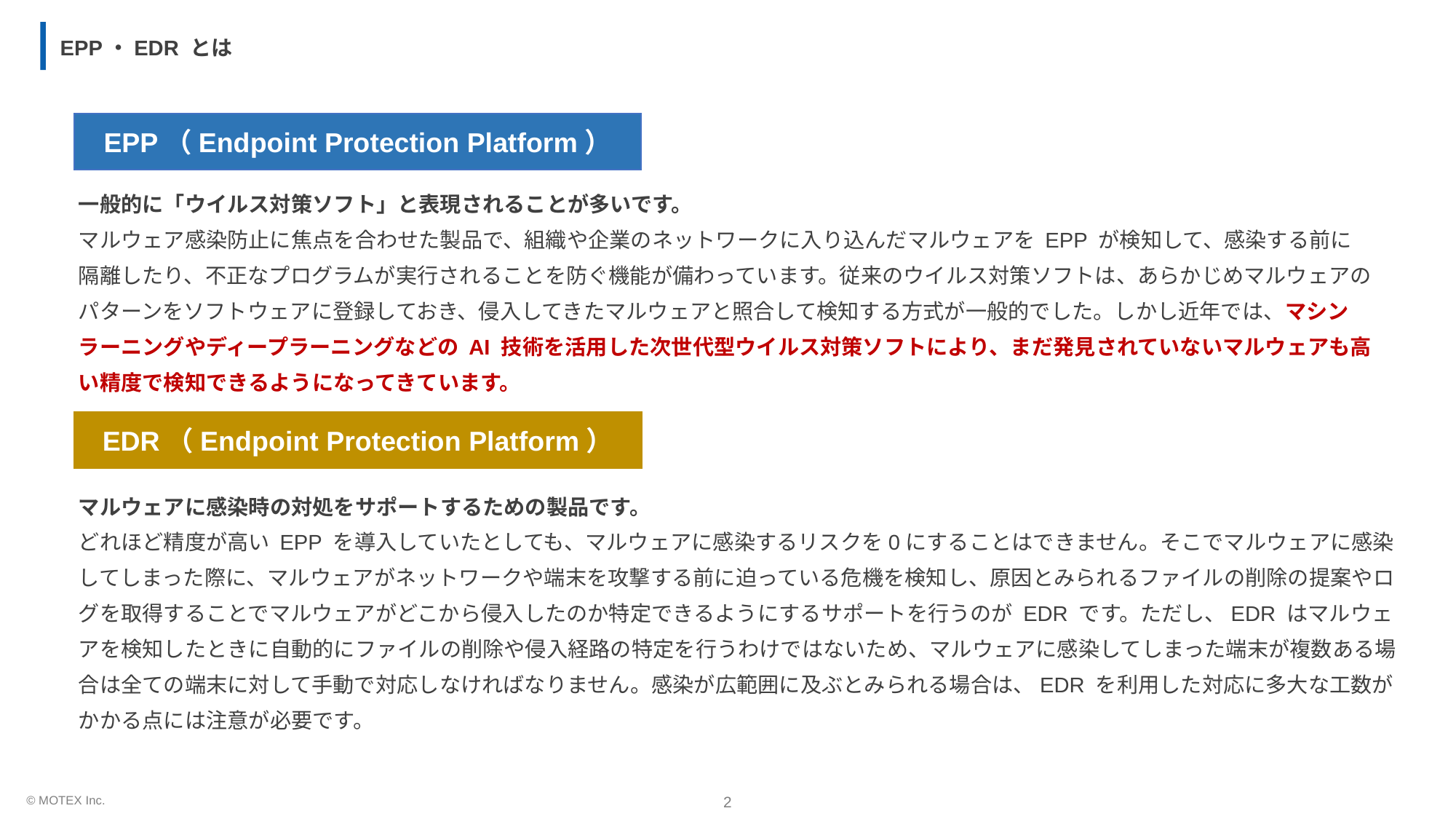

EPP・EDR とは
EPP（Endpoint Protection Platform）
一般的に「ウイルス対策ソフト」と表現されることが多いです。
マルウェア感染防止に焦点を合わせた製品で、組織や企業のネットワークに入り込んだマルウェアを EPP が検知して、感染する前に隔離したり、不正なプログラムが実行されることを防ぐ機能が備わっています。従来のウイルス対策ソフトは、あらかじめマルウェアのパターンをソフトウェアに登録しておき、侵入してきたマルウェアと照合して検知する方式が一般的でした。しかし近年では、マシンラーニングやディープラーニングなどの AI 技術を活用した次世代型ウイルス対策ソフトにより、まだ発見されていないマルウェアも高い精度で検知できるようになってきています。
EDR（Endpoint Protection Platform）
マルウェアに感染時の対処をサポートするための製品です。
どれほど精度が高い EPP を導入していたとしても、マルウェアに感染するリスクを0にすることはできません。そこでマルウェアに感染してしまった際に、マルウェアがネットワークや端末を攻撃する前に迫っている危機を検知し、原因とみられるファイルの削除の提案やログを取得することでマルウェアがどこから侵入したのか特定できるようにするサポートを行うのが EDR です。ただし、EDR はマルウェアを検知したときに自動的にファイルの削除や侵入経路の特定を行うわけではないため、マルウェアに感染してしまった端末が複数ある場合は全ての端末に対して手動で対応しなければなりません。感染が広範囲に及ぶとみられる場合は、EDR を利用した対応に多大な工数がかかる点には注意が必要です。